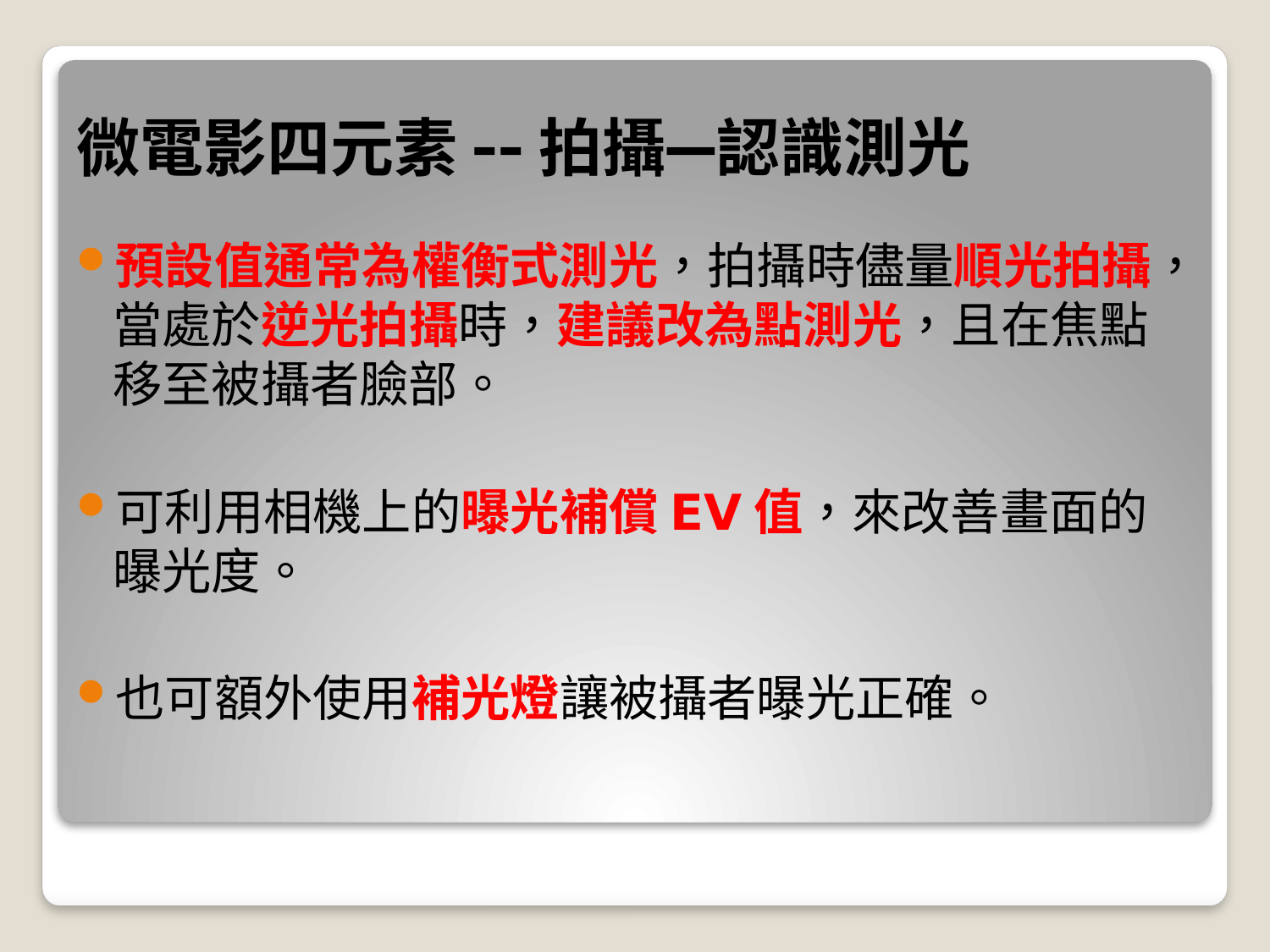

# 微電影四元素--拍攝—認識測光
預設值通常為權衡式測光，拍攝時儘量順光拍攝，當處於逆光拍攝時，建議改為點測光，且在焦點移至被攝者臉部。

可利用相機上的曝光補償EV值，來改善畫面的曝光度。

也可額外使用補光燈讓被攝者曝光正確。